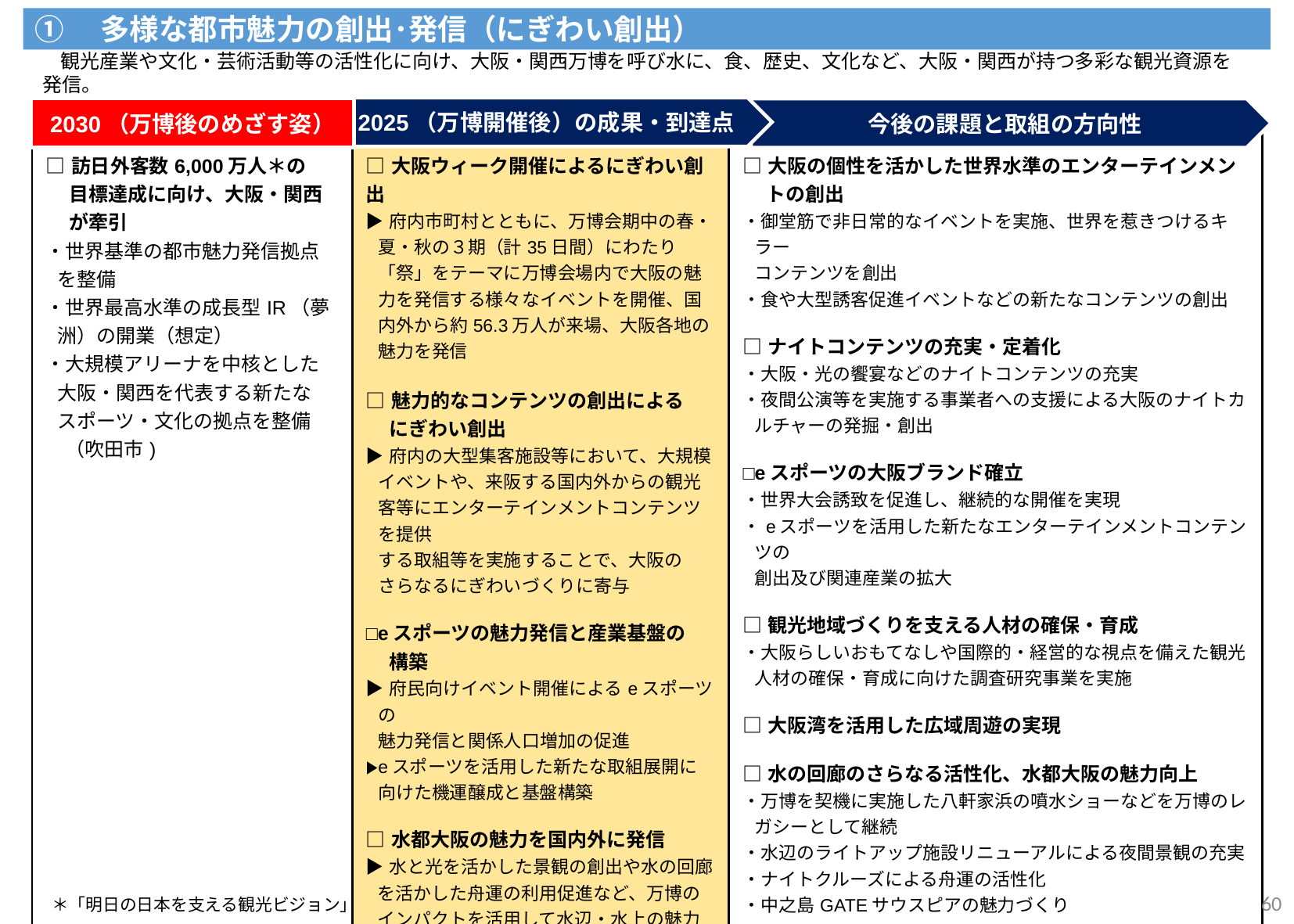

①　多様な都市魅力の創出･発信（にぎわい創出）
　観光産業や文化・芸術活動等の活性化に向け、大阪・関西万博を呼び水に、食、歴史、文化など、大阪・関西が持つ多彩な観光資源を発信。
万博レガシーを活用した都市魅力創出・発信により、わが国の観光立国の実現に大きく寄与することをめざす。
2025（万博開催後）の成果・到達点
2030（万博後のめざす姿）
今後の課題と取組の方向性
| □訪日外客数6,000万人＊の 目標達成に向け、大阪・関西が牽引 ・世界基準の都市魅力発信拠点を整備 ・世界最高水準の成長型IR（夢洲）の開業（想定） ・大規模アリーナを中核とした 大阪・関西を代表する新たな スポーツ・文化の拠点を整備 　（吹田市) | □大阪ウィーク開催によるにぎわい創出 ▶府内市町村とともに、万博会期中の春・夏・秋の３期（計35日間）にわたり「祭」をテーマに万博会場内で大阪の魅力を発信する様々なイベントを開催、国内外から約56.3万人が来場、大阪各地の魅力を発信 □魅力的なコンテンツの創出による にぎわい創出 ▶府内の大型集客施設等において、大規模 イベントや、来阪する国内外からの観光客等にエンターテインメントコンテンツを提供 する取組等を実施することで、大阪の さらなるにぎわいづくりに寄与 □eスポーツの魅力発信と産業基盤の 構築 ▶府民向けイベント開催によるeスポーツの 魅力発信と関係人口増加の促進 ▶eスポーツを活用した新たな取組展開に 向けた機運醸成と基盤構築 □水都大阪の魅力を国内外に発信 ▶水と光を活かした景観の創出や水の回廊を活かした舟運の利用促進など、万博のインパクトを活用して水辺・水上の魅力創出・にぎわいづくりを推進することで、水都大阪の魅力を発信 | □大阪の個性を活かした世界水準のエンターテインメントの創出 ・御堂筋で非日常的なイベントを実施、世界を惹きつけるキラー コンテンツを創出 ・食や大型誘客促進イベントなどの新たなコンテンツの創出 □ナイトコンテンツの充実・定着化　 ・大阪・光の饗宴などのナイトコンテンツの充実 ・夜間公演等を実施する事業者への支援による大阪のナイトカルチャーの発掘・創出 □eスポーツの大阪ブランド確立 ・世界大会誘致を促進し、継続的な開催を実現 ・eスポーツを活用した新たなエンターテインメントコンテンツの 創出及び関連産業の拡大 □観光地域づくりを支える人材の確保・育成 ・大阪らしいおもてなしや国際的・経営的な視点を備えた観光 人材の確保・育成に向けた調査研究事業を実施 □大阪湾を活用した広域周遊の実現 □水の回廊のさらなる活性化、水都大阪の魅力向上 ・万博を契機に実施した八軒家浜の噴水ショーなどを万博のレガシーとして継続 ・水辺のライトアップ施設リニューアルによる夜間景観の充実 ・ナイトクルーズによる舟運の活性化 ・中之島GATEサウスピアの魅力づくり ◆国への要望事項 ・世界に発信できる大阪の魅力を活かした新たなコンテンツを 創出するための支援の充実 ・オーバーツーリズム未然防止等の環境整備に必要な支援の充実 |
| --- | --- | --- |
60
　＊「明日の日本を支える観光ビジョン」